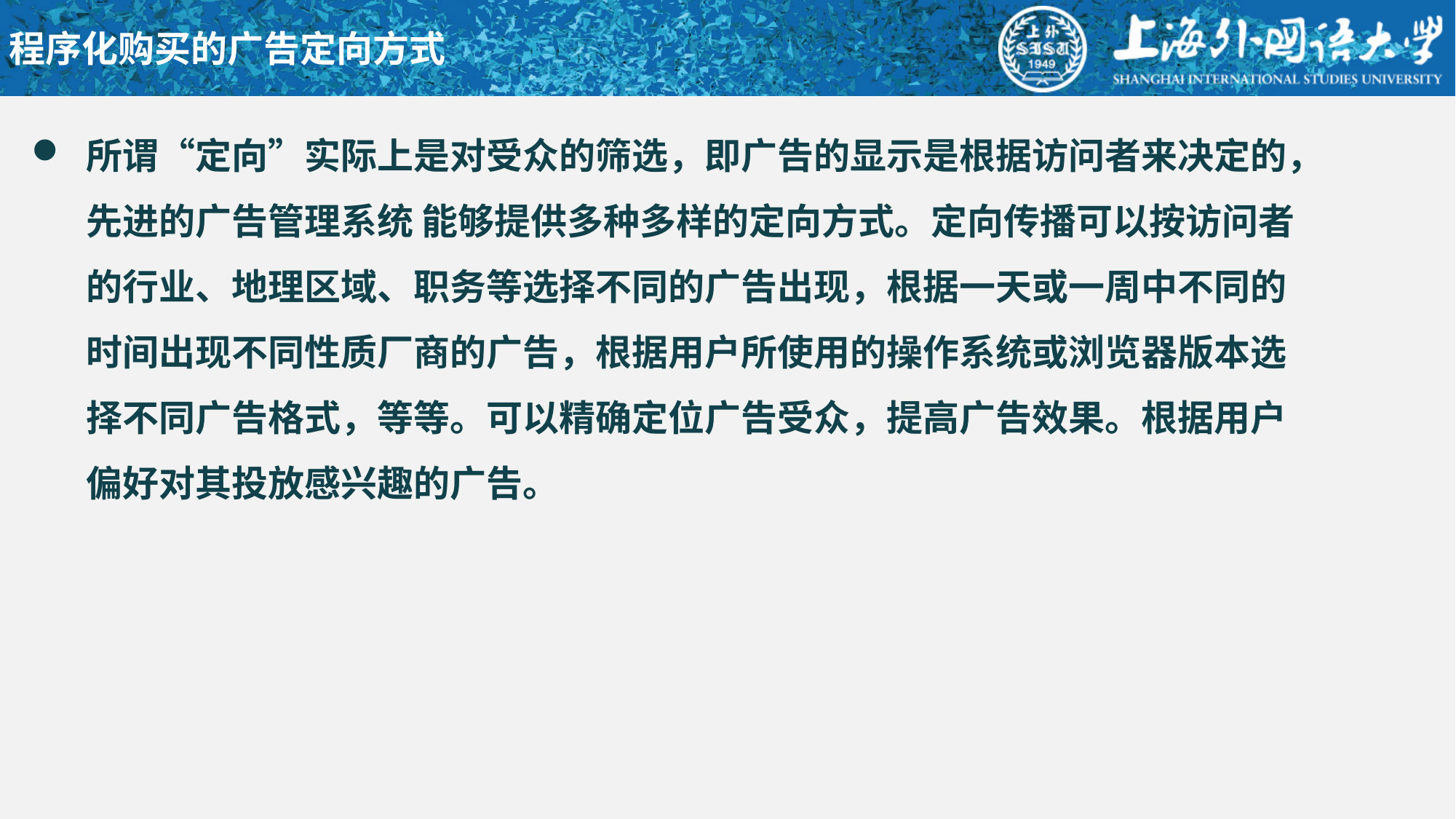

# 程序化购买的广告定向方式
所谓“定向”实际上是对受众的筛选，即广告的显示是根据访问者来决定的，先进的广告管理系统 能够提供多种多样的定向方式。定向传播可以按访问者的行业、地理区域、职务等选择不同的广告出现，根据一天或一周中不同的时间出现不同性质厂商的广告，根据用户所使用的操作系统或浏览器版本选择不同广告格式，等等。可以精确定位广告受众，提高广告效果。根据用户偏好对其投放感兴趣的广告。